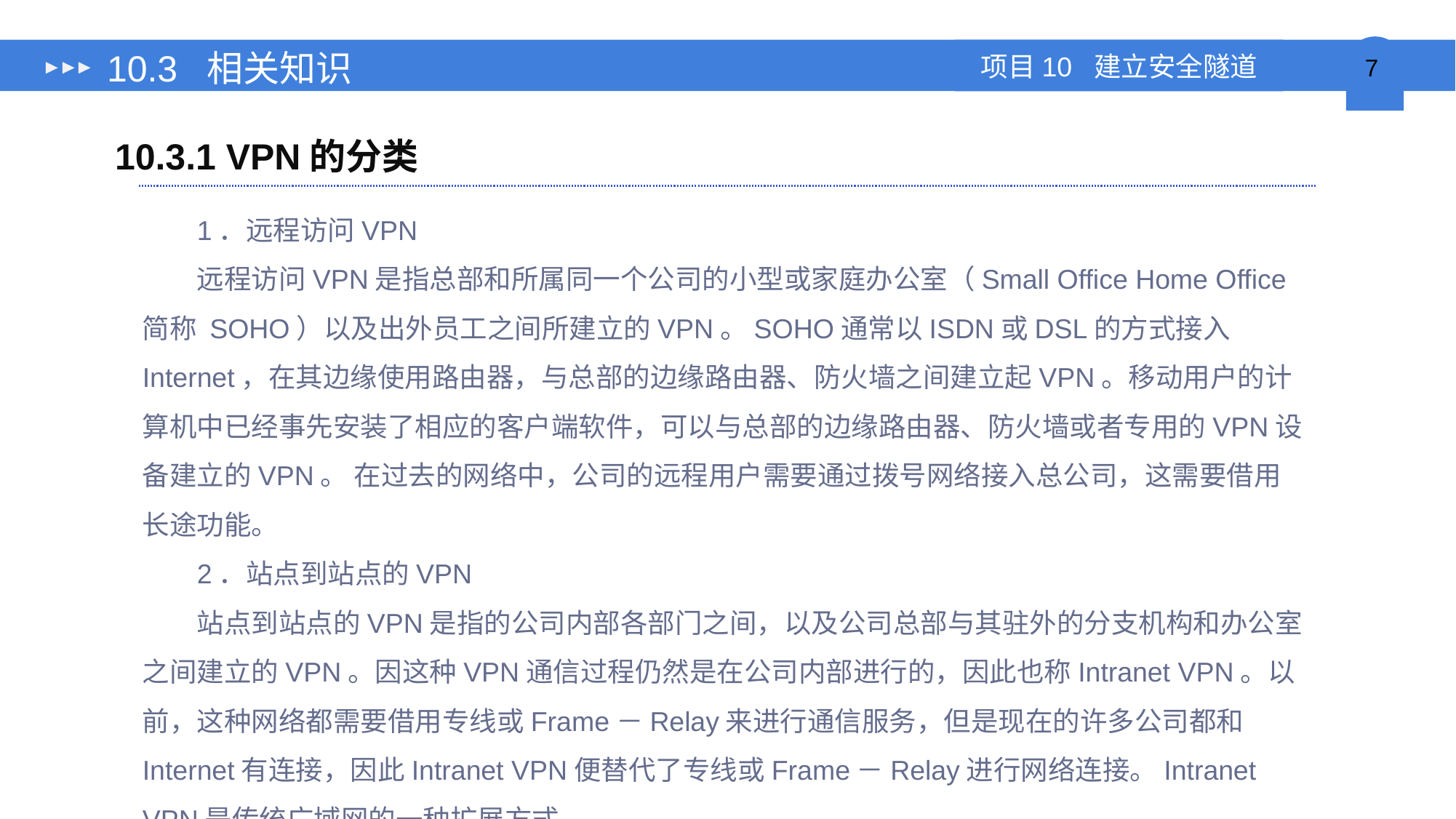

# 10.3  相关知识
10.3.1 VPN的分类

1．远程访问VPN
远程访问VPN是指总部和所属同一个公司的小型或家庭办公室（Small Office Home Office 简称 SOHO）以及出外员工之间所建立的VPN。SOHO通常以ISDN或DSL的方式接入Internet，在其边缘使用路由器，与总部的边缘路由器、防火墙之间建立起VPN。移动用户的计算机中已经事先安装了相应的客户端软件，可以与总部的边缘路由器、防火墙或者专用的VPN设备建立的VPN。 在过去的网络中，公司的远程用户需要通过拨号网络接入总公司，这需要借用长途功能。
2．站点到站点的VPN
站点到站点的VPN是指的公司内部各部门之间，以及公司总部与其驻外的分支机构和办公室之间建立的VPN。因这种VPN通信过程仍然是在公司内部进行的，因此也称Intranet VPN。以前，这种网络都需要借用专线或Frame－Relay来进行通信服务，但是现在的许多公司都和Internet有连接，因此Intranet VPN便替代了专线或Frame－Relay进行网络连接。Intranet VPN是传统广域网的一种扩展方式。